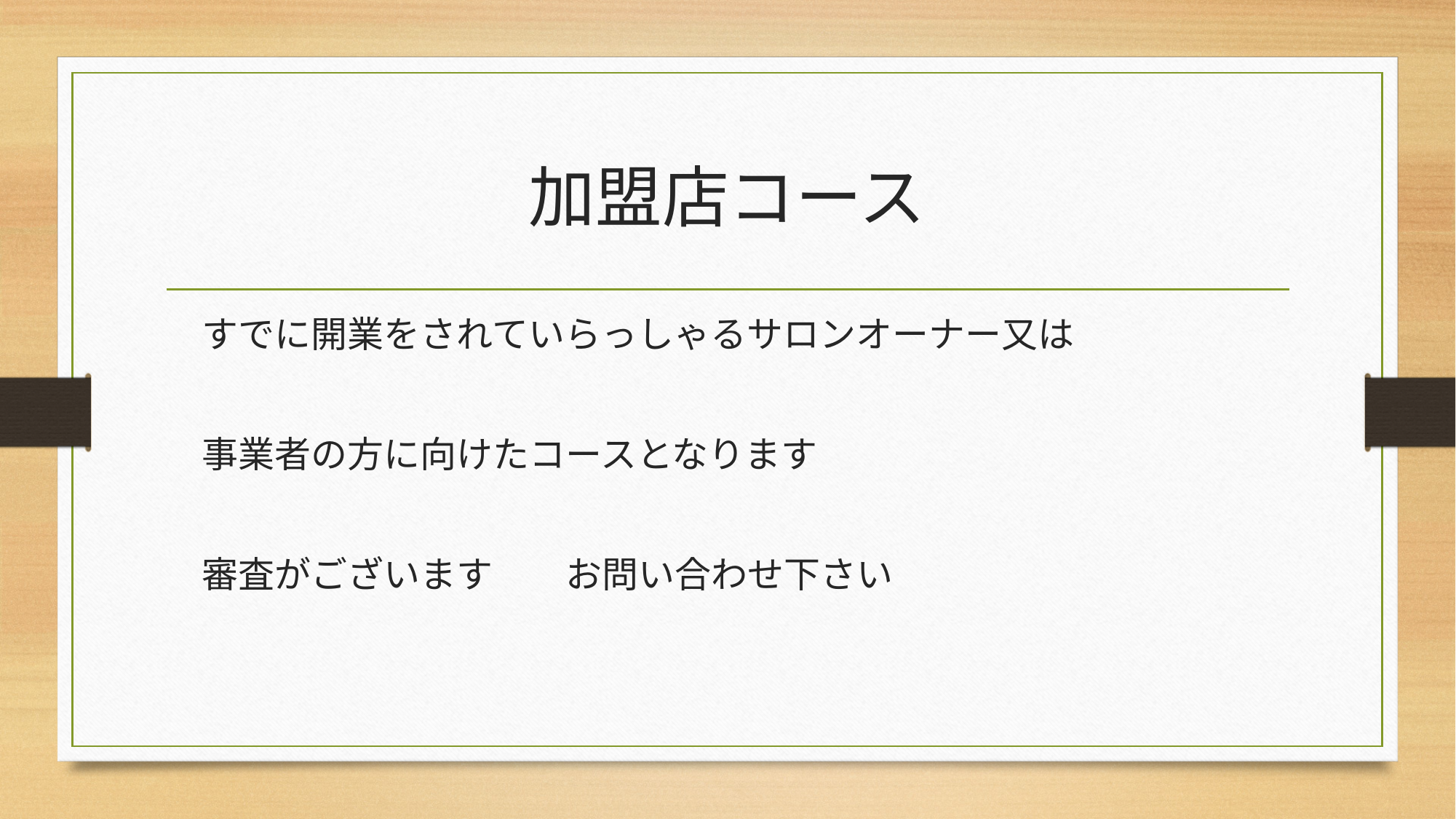

# 加盟店コース
　すでに開業をされていらっしゃるサロンオーナー又は

　事業者の方に向けたコースとなります

　審査がございます　　お問い合わせ下さい